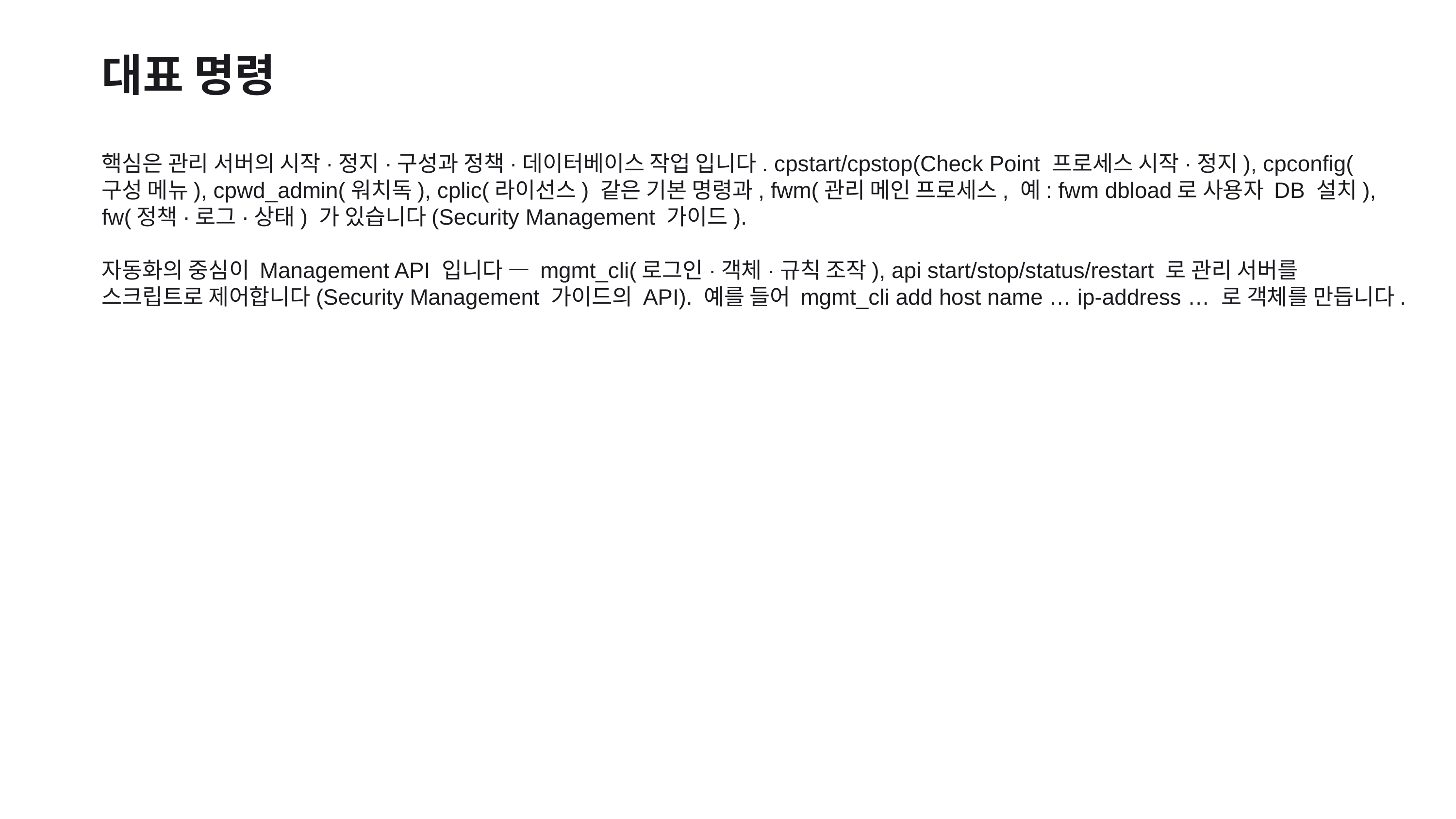

대표 명령
핵심은 관리 서버의 시작·정지·구성과 정책·데이터베이스 작업 입니다. cpstart/cpstop(Check Point 프로세스 시작·정지), cpconfig(구성 메뉴), cpwd_admin(워치독), cplic(라이선스) 같은 기본 명령과, fwm(관리 메인 프로세스, 예: fwm dbload로 사용자 DB 설치), fw(정책·로그·상태) 가 있습니다(Security Management 가이드).

자동화의 중심이 Management API 입니다 — mgmt_cli(로그인·객체·규칙 조작), api start/stop/status/restart 로 관리 서버를 스크립트로 제어합니다(Security Management 가이드의 API). 예를 들어 mgmt_cli add host name … ip-address … 로 객체를 만듭니다.